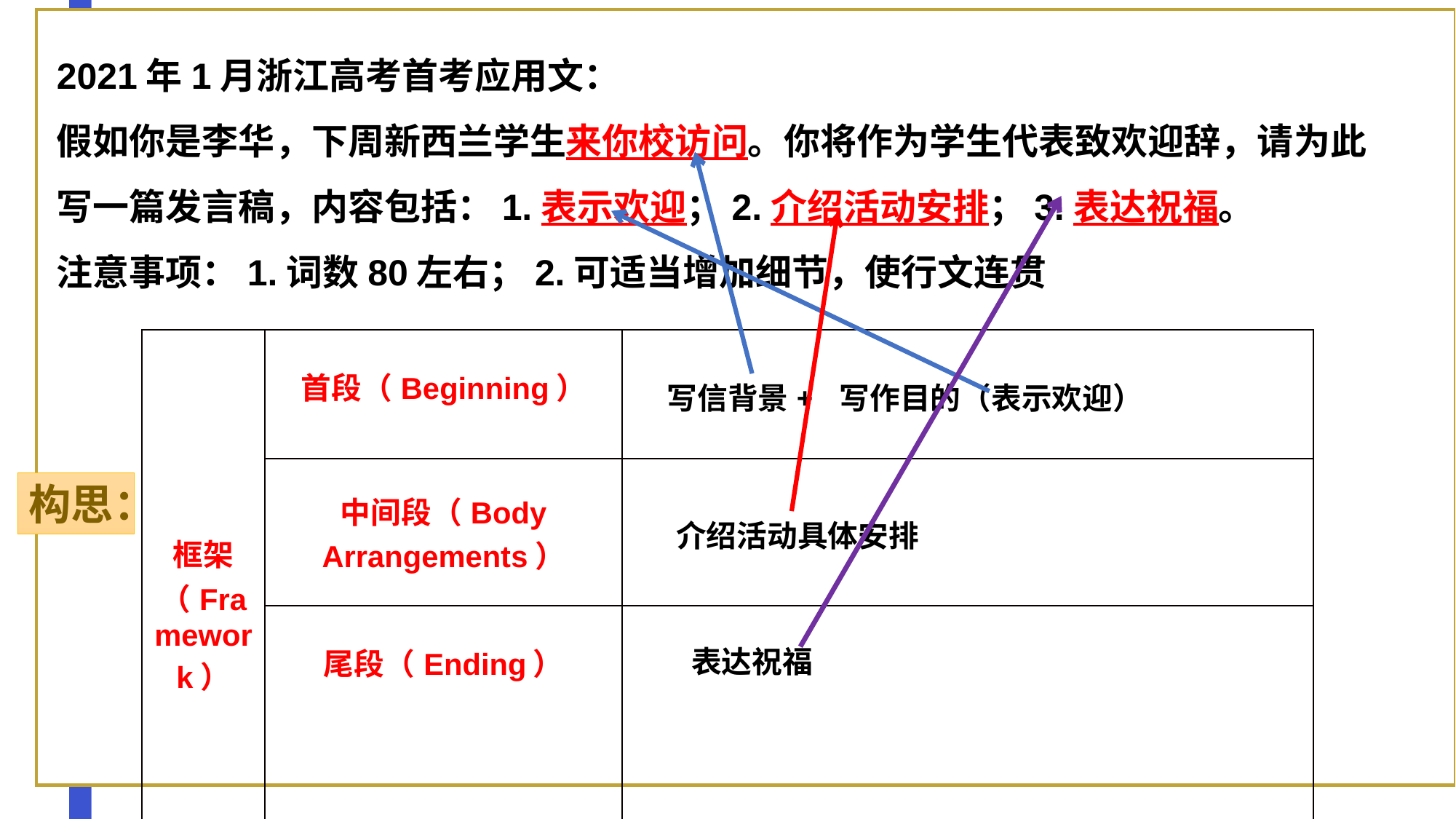

2021年1月浙江高考首考应用文：
假如你是李华，下周新西兰学生来你校访问。你将作为学生代表致欢迎辞，请为此写一篇发言稿，内容包括：1.表示欢迎；2.介绍活动安排；3.表达祝福。
注意事项：1.词数80左右；2.可适当增加细节，使行文连贯
| 框架（Framework） | 首段（Beginning） |  |
| --- | --- | --- |
|  | 中间段（Body Arrangements） |  |
|  | 尾段（Ending） |  |
写信背景+ 写作目的（表示欢迎）
构思：
介绍活动具体安排
表达祝福